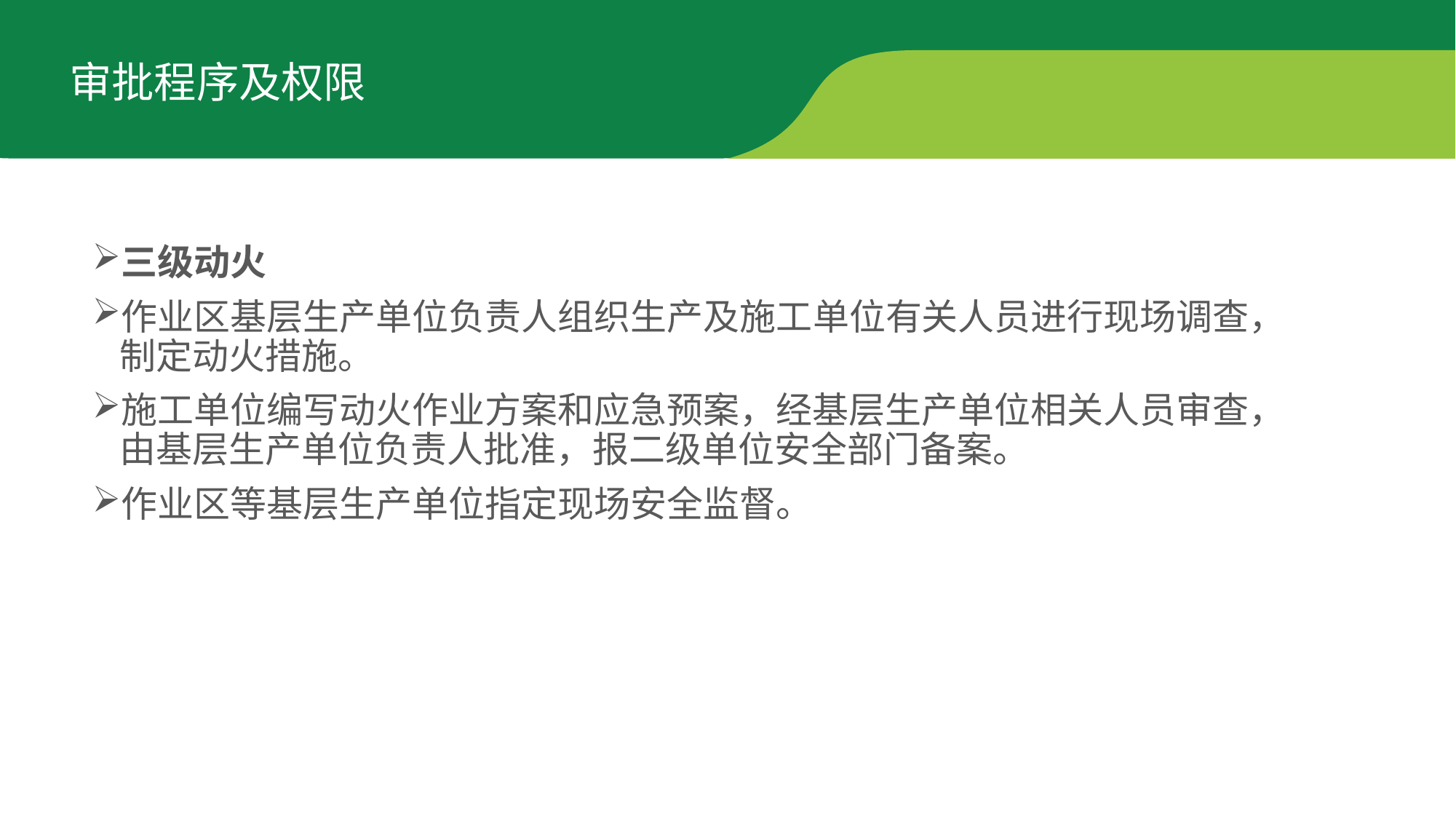

审批程序及权限

三级动火
作业区基层生产单位负责人组织生产及施工单位有关人员进行现场调查，制定动火措施。
施工单位编写动火作业方案和应急预案，经基层生产单位相关人员审查，由基层生产单位负责人批准，报二级单位安全部门备案。
作业区等基层生产单位指定现场安全监督。